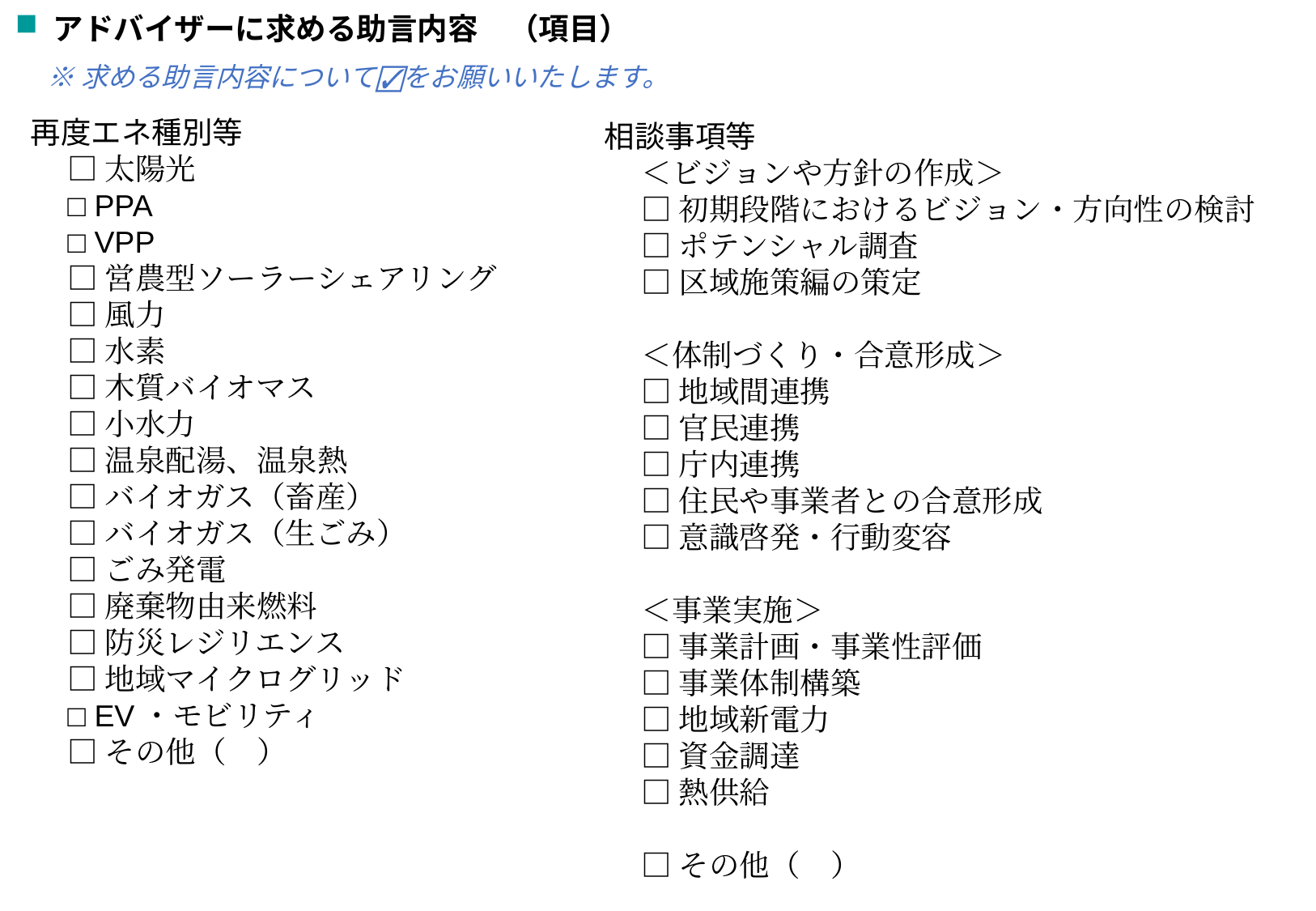

アドバイザーに求める助言内容　（項目）
※求める助言内容について☑をお願いいたします。
再度エネ種別等
□太陽光
□ PPA
□ VPP
□営農型ソーラーシェアリング
□風力
□水素
□木質バイオマス
□小水力
□温泉配湯、温泉熱
□バイオガス（畜産）
□バイオガス（生ごみ）
□ごみ発電
□廃棄物由来燃料
□防災レジリエンス
□地域マイクログリッド
□ EV・モビリティ
□その他（　）

相談事項等
＜ビジョンや方針の作成＞
□初期段階におけるビジョン・方向性の検討
□ポテンシャル調査
□区域施策編の策定

＜体制づくり・合意形成＞
□地域間連携
□官民連携
□庁内連携
□住民や事業者との合意形成
□意識啓発・行動変容

＜事業実施＞
□事業計画・事業性評価
□事業体制構築
□地域新電力
□資金調達
□熱供給

□その他（　）